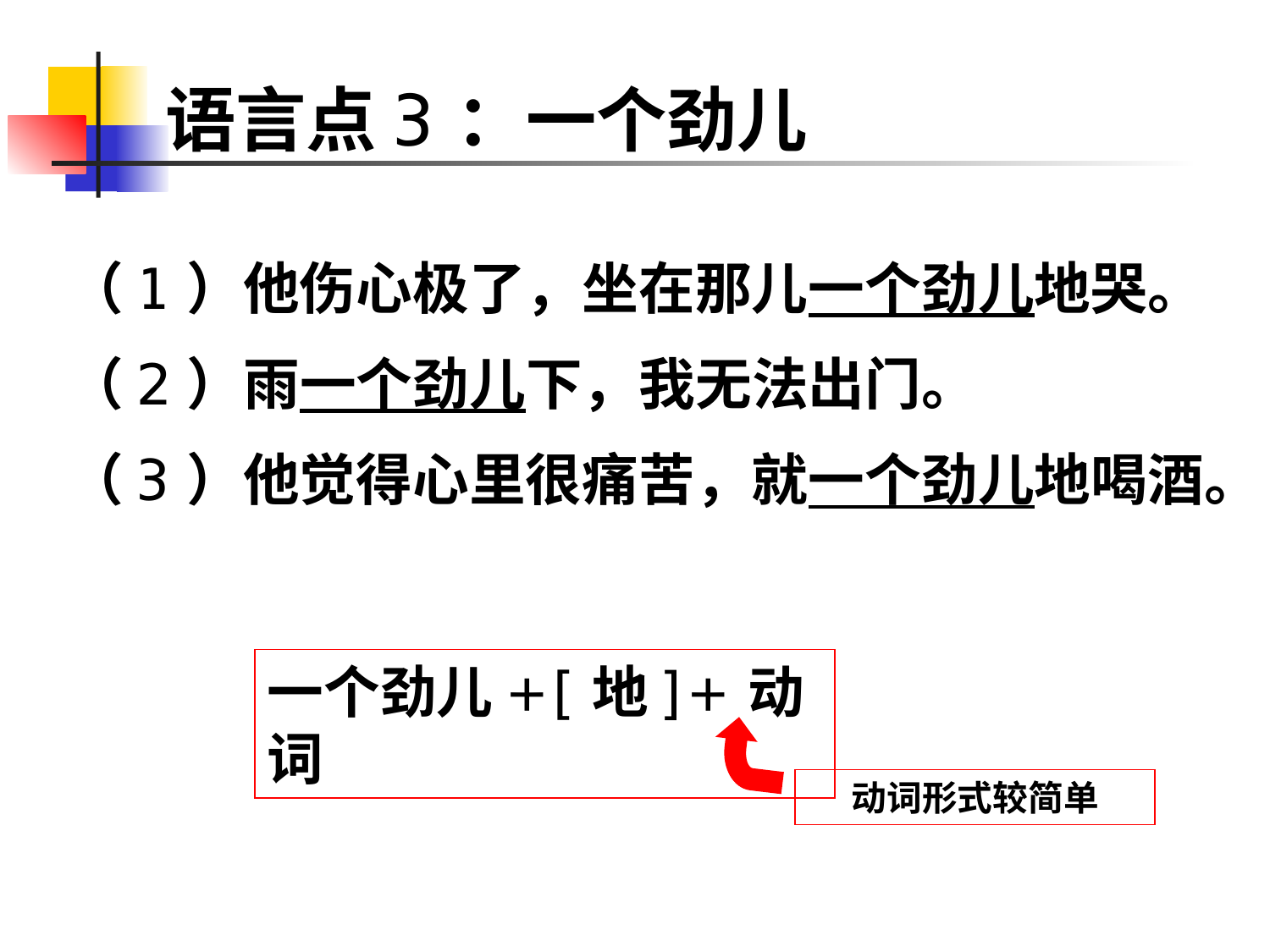

# 语言点3：一个劲儿
（1）他伤心极了，坐在那儿一个劲儿地哭。
（2）雨一个劲儿下，我无法出门。
（3）他觉得心里很痛苦，就一个劲儿地喝酒。

一个劲儿+[地]+动词

动词形式较简单